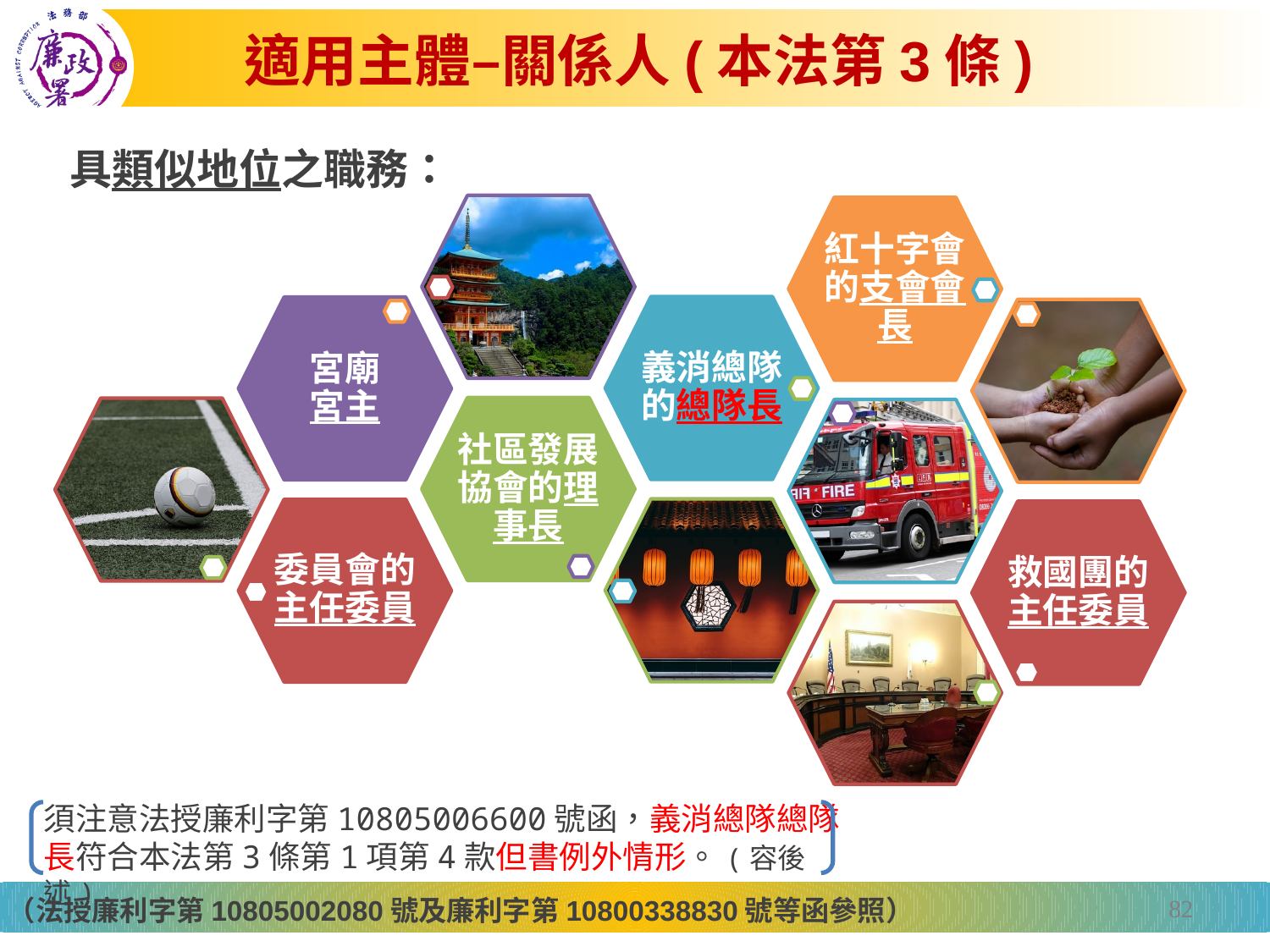

適用主體–關係人(本法第3條)
委員會的主任委員
社區發展協會的理事長
宮廟
宮主
義消總隊的總隊長
紅十字會的支會會長
救國團的主任委員
具類似地位之職務：
須注意法授廉利字第10805006600號函，義消總隊總隊長符合本法第3條第1項第4款但書例外情形。(容後述)

82
（法授廉利字第10805002080號及廉利字第10800338830號等函參照）